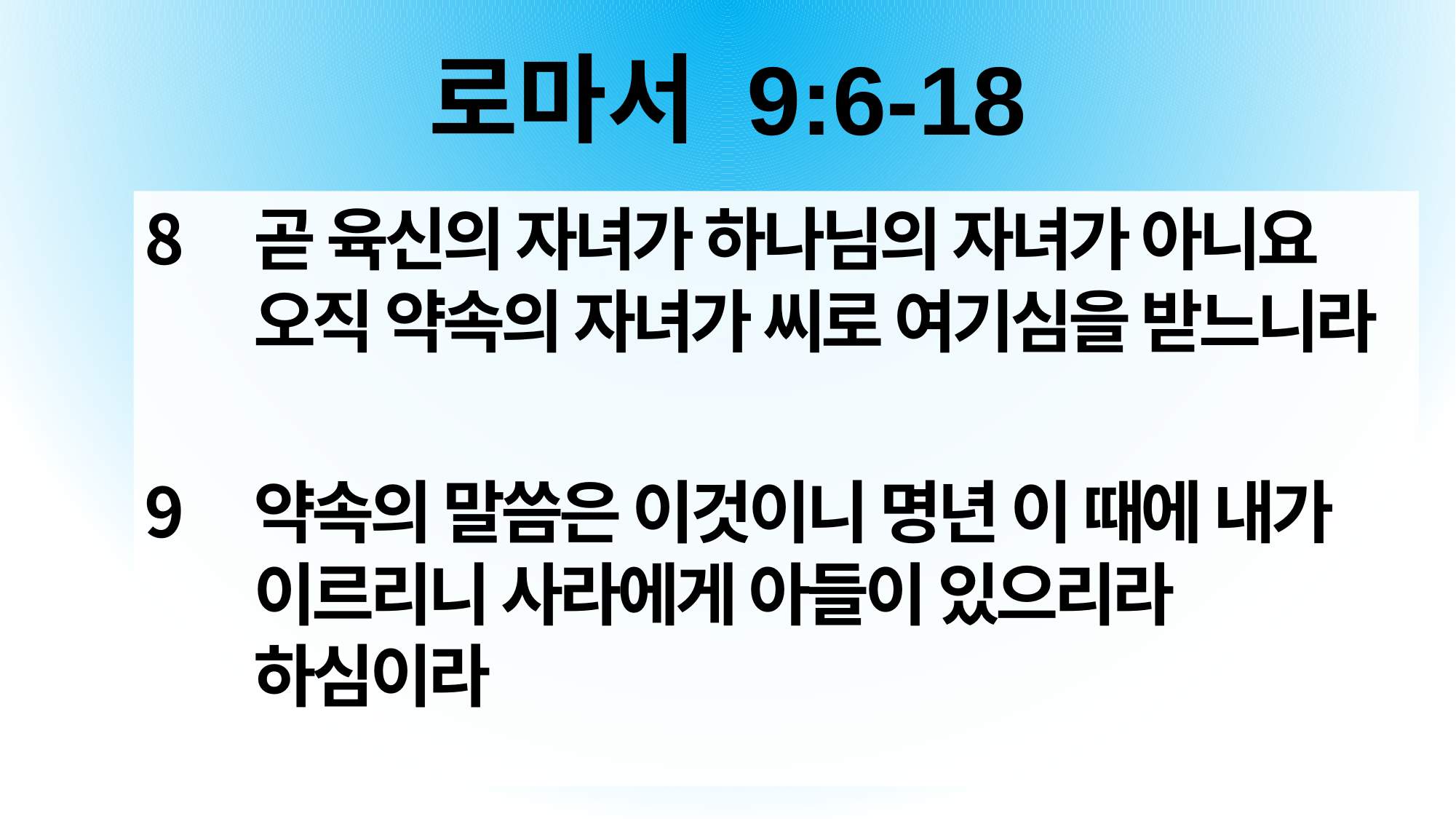

# 로마서 9:6-18
곧 육신의 자녀가 하나님의 자녀가 아니요 오직 약속의 자녀가 씨로 여기심을 받느니라

약속의 말씀은 이것이니 명년 이 때에 내가 이르리니 사라에게 아들이 있으리라 하심이라